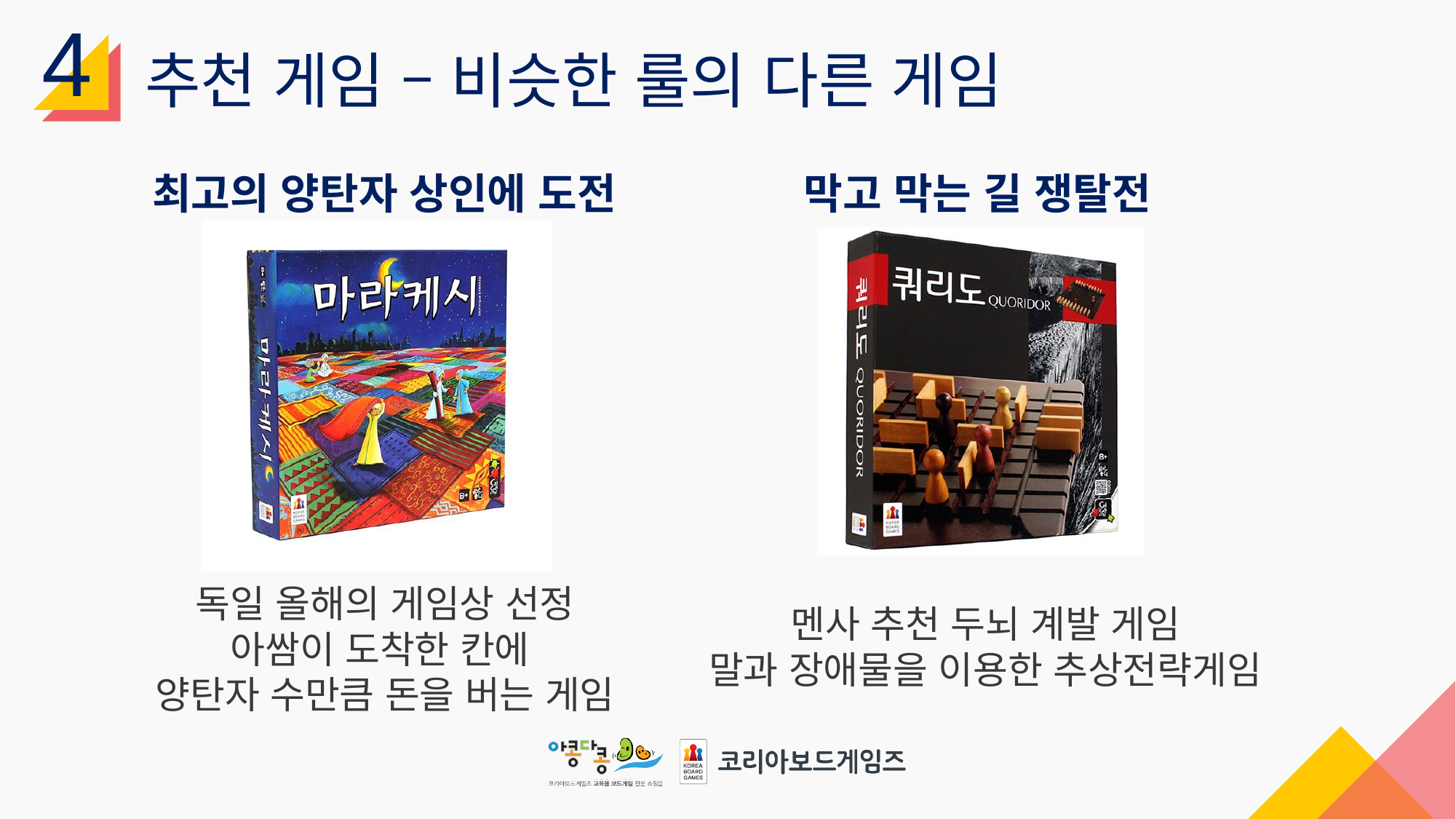

4
추천 게임 – 비슷한 룰의 다른 게임
최고의 양탄자 상인에 도전
막고 막는 길 쟁탈전

독일 올해의 게임상 선정
아쌈이 도착한 칸에
양탄자 수만큼 돈을 버는 게임
멘사 추천 두뇌 계발 게임
말과 장애물을 이용한 추상전략게임